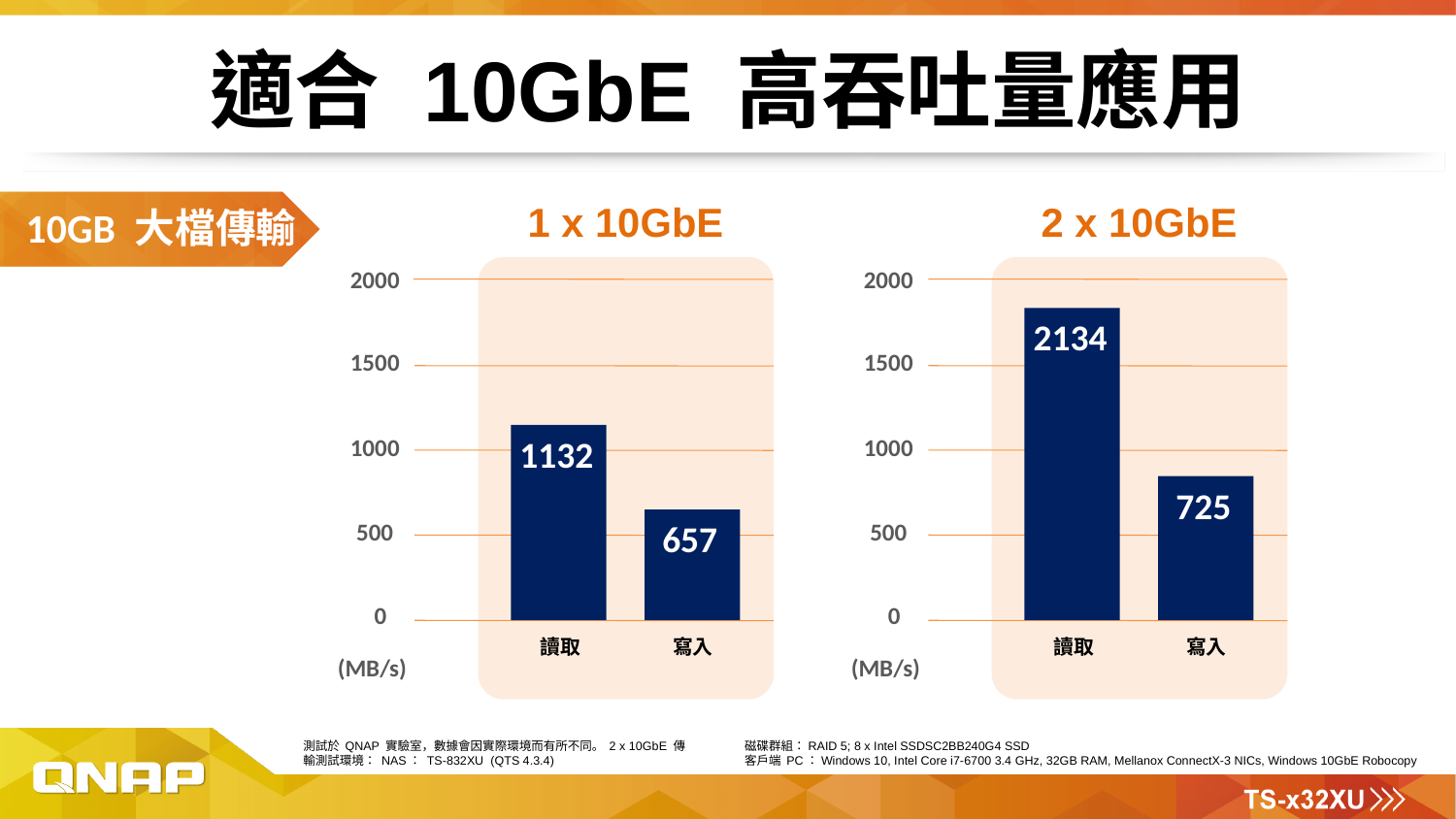

# 適合 10GbE 高吞吐量應用

10GB 大檔傳輸
1 x 10GbE
2 x 10GbE

2000
2000
2134

1500
1500
1132
1000

1000
725

657

500
500
  0
  0
讀取
寫入
讀取
寫入
  (MB/s)
  (MB/s)
測試於 QNAP 實驗室，數據會因實際環境而有所不同。 2 x 10GbE 傳輸測試環境： NAS： TS-832XU  (QTS 4.3.4)
磁碟群組：RAID 5; 8 x Intel SSDSC2BB240G4 SSD
客戶端 PC：Windows 10, Intel Core i7-6700 3.4 GHz, 32GB RAM, Mellanox ConnectX-3 NICs, Windows 10GbE Robocopy